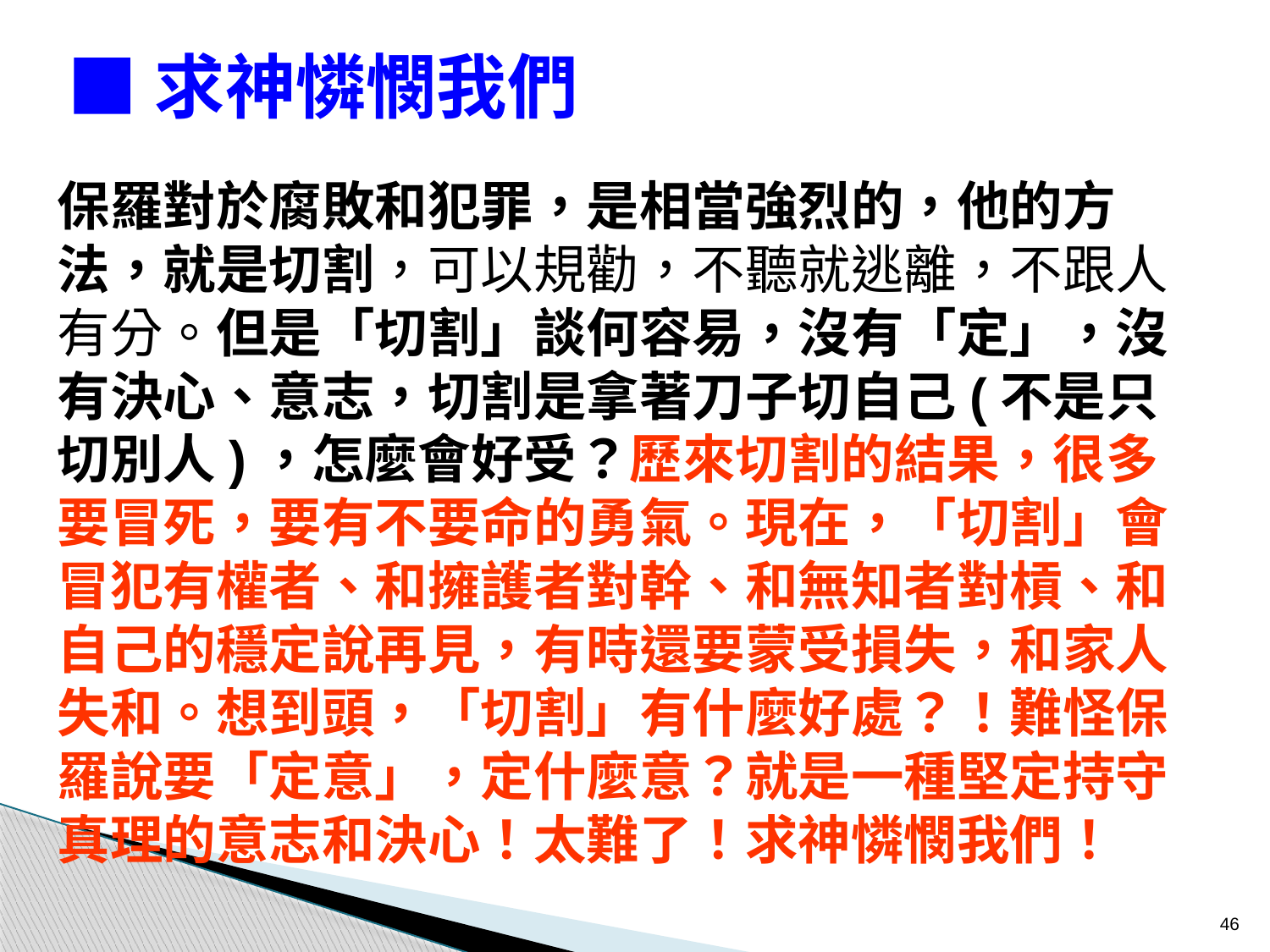

■求神憐憫我們
保羅對於腐敗和犯罪，是相當強烈的，他的方法，就是切割，可以規勸，不聽就逃離，不跟人有分。但是「切割」談何容易，沒有「定」，沒有決心、意志，切割是拿著刀子切自己(不是只切別人)，怎麼會好受？歷來切割的結果，很多要冒死，要有不要命的勇氣。現在，「切割」會冒犯有權者、和擁護者對幹、和無知者對槓、和自己的穩定說再見，有時還要蒙受損失，和家人失和。想到頭，「切割」有什麼好處？！難怪保羅說要「定意」，定什麼意？就是一種堅定持守真理的意志和決心！太難了！求神憐憫我們！
46